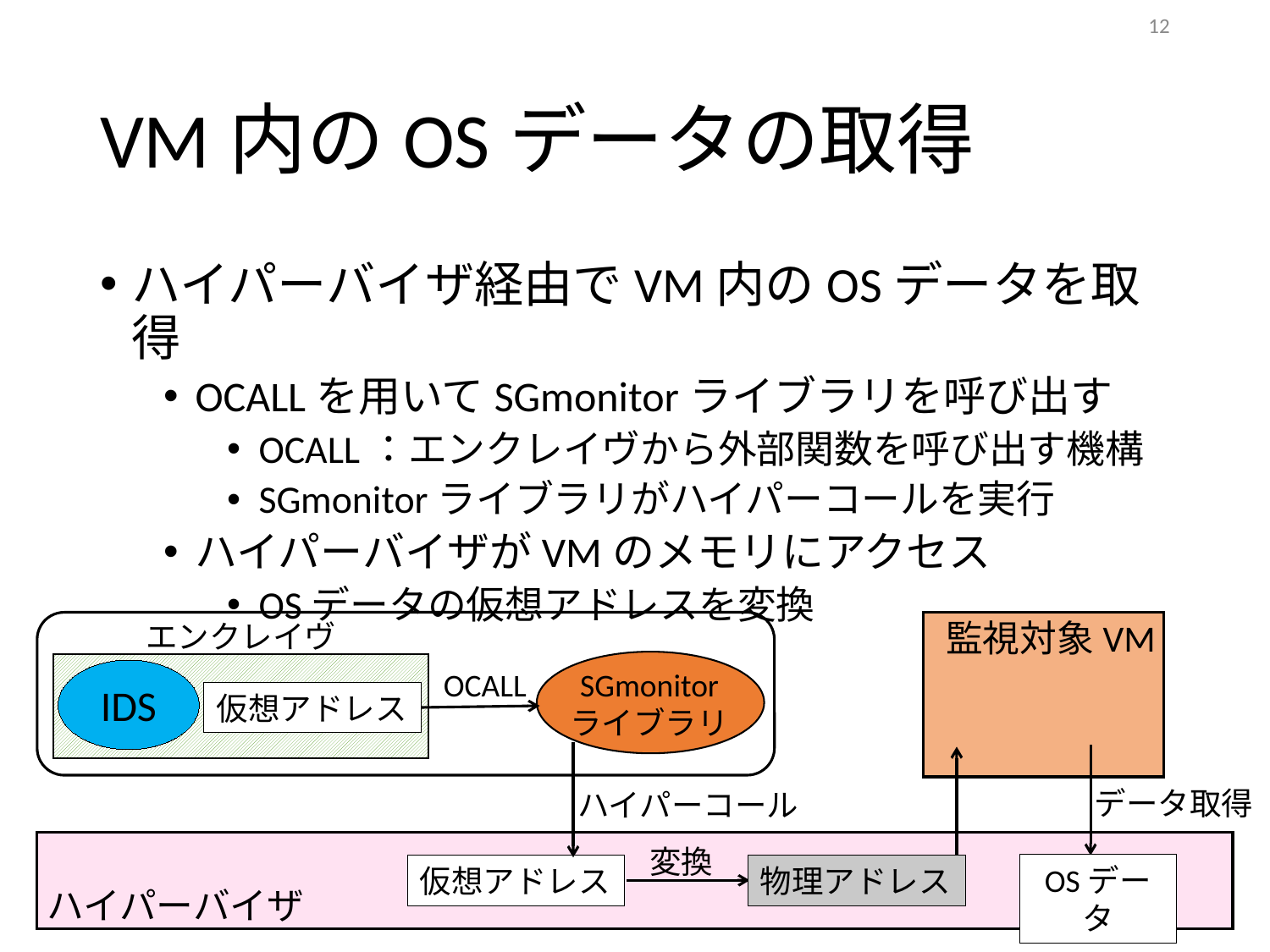

12
# VM内のOSデータの取得
ハイパーバイザ経由でVM内のOSデータを取得
OCALLを用いてSGmonitorライブラリを呼び出す
OCALL：エンクレイヴから外部関数を呼び出す機構
SGmonitorライブラリがハイパーコールを実行
ハイパーバイザがVMのメモリにアクセス
OSデータの仮想アドレスを変換
監視対象VM
エンクレイヴ

SGmonitor
ライブラリ
　OCALL
IDS
仮想アドレス
データ取得
ハイパーコール

変換
OSデータ
仮想アドレス
物理アドレス
ハイパーバイザ